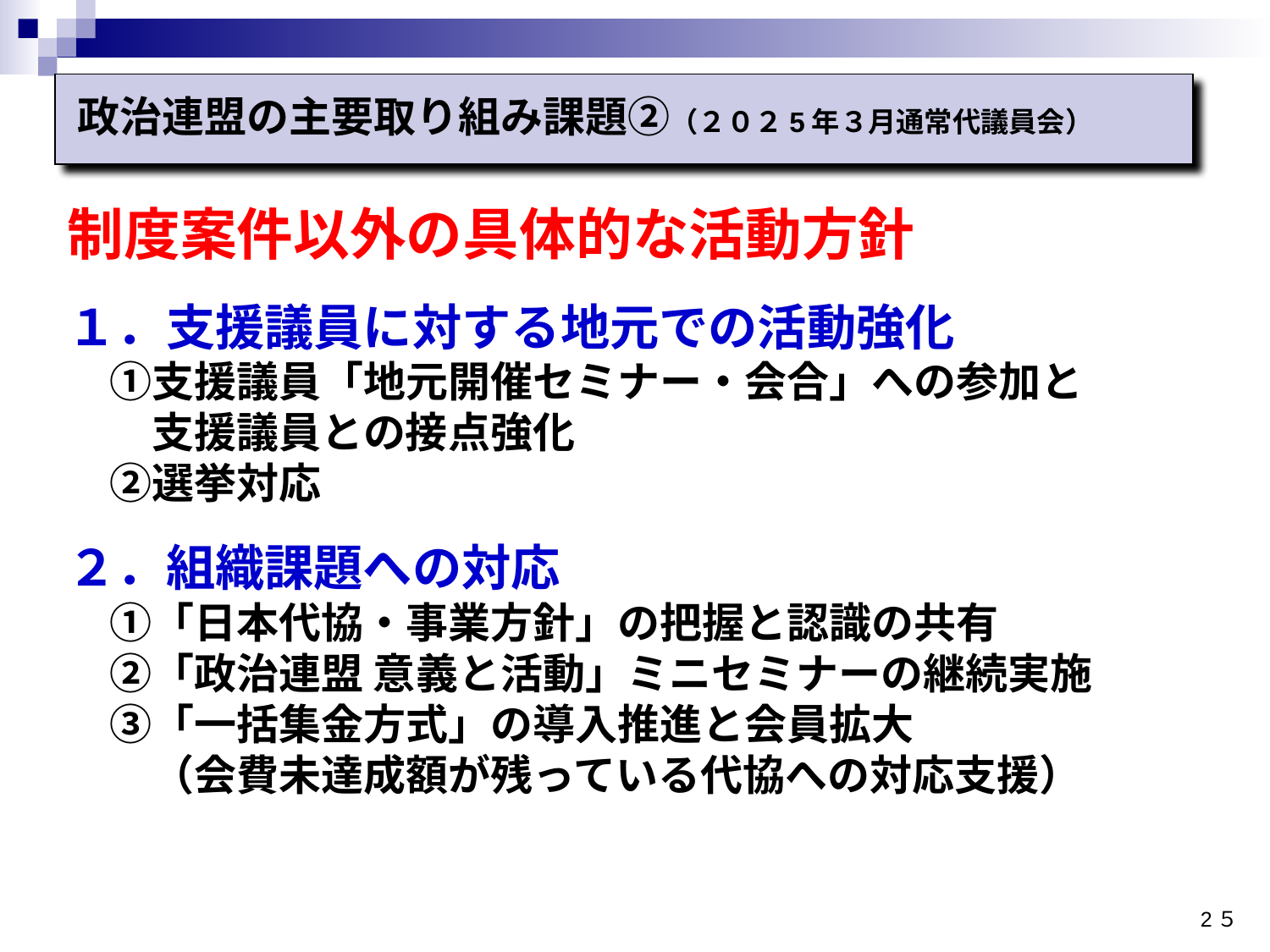

政治連盟の主要取り組み課題②（２０２5年３月通常代議員会）

制度案件以外の具体的な活動方針

１．支援議員に対する地元での活動強化
　①支援議員「地元開催セミナー・会合」への参加と
　　支援議員との接点強化
　②選挙対応

２．組織課題への対応
　①「日本代協・事業方針」の把握と認識の共有
　②「政治連盟 意義と活動」ミニセミナーの継続実施
　③「一括集金方式」の導入推進と会員拡大
　　（会費未達成額が残っている代協への対応支援）

2５